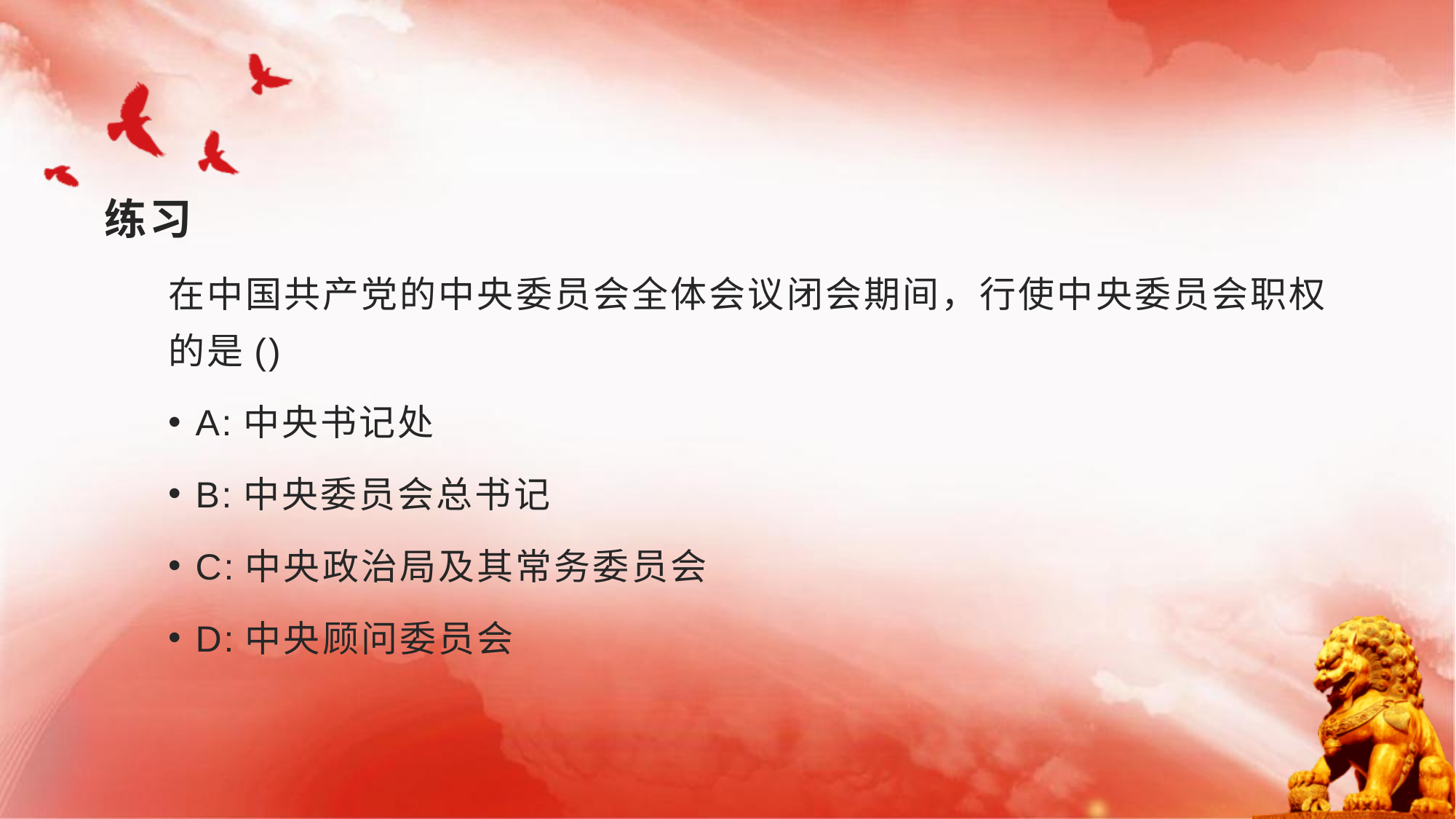

# 练习
在中国共产党的中央委员会全体会议闭会期间，行使中央委员会职权的是()
A:中央书记处
B:中央委员会总书记
C:中央政治局及其常务委员会
D:中央顾问委员会